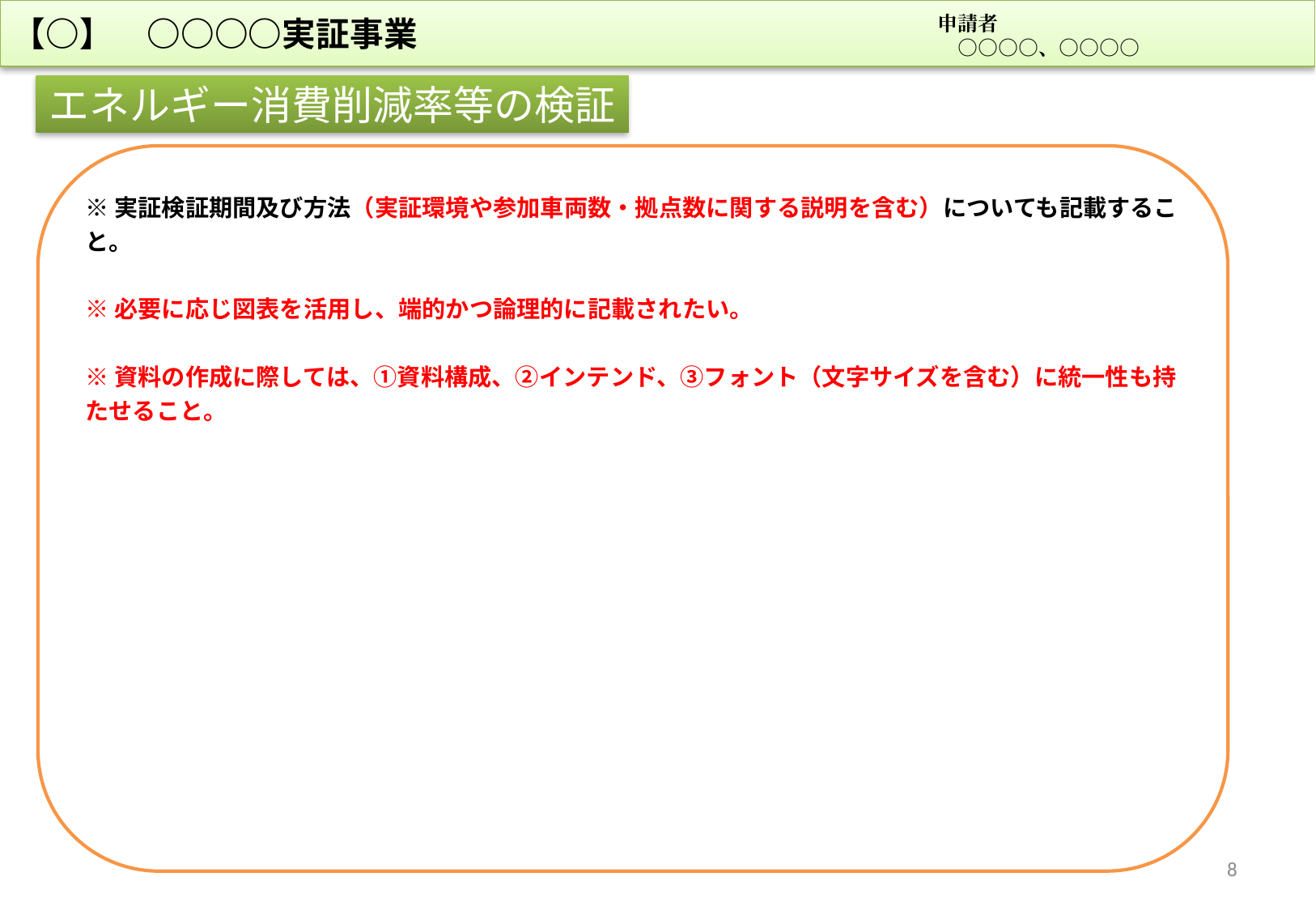

【○】　○○○○実証事業
申請者
　○○○○、○○○○
エネルギー消費削減率等の検証
※実証検証期間及び方法（実証環境や参加車両数・拠点数に関する説明を含む）についても記載すること。

※必要に応じ図表を活用し、端的かつ論理的に記載されたい。

※資料の作成に際しては、①資料構成、②インテンド、③フォント（文字サイズを含む）に統一性も持たせること。

8